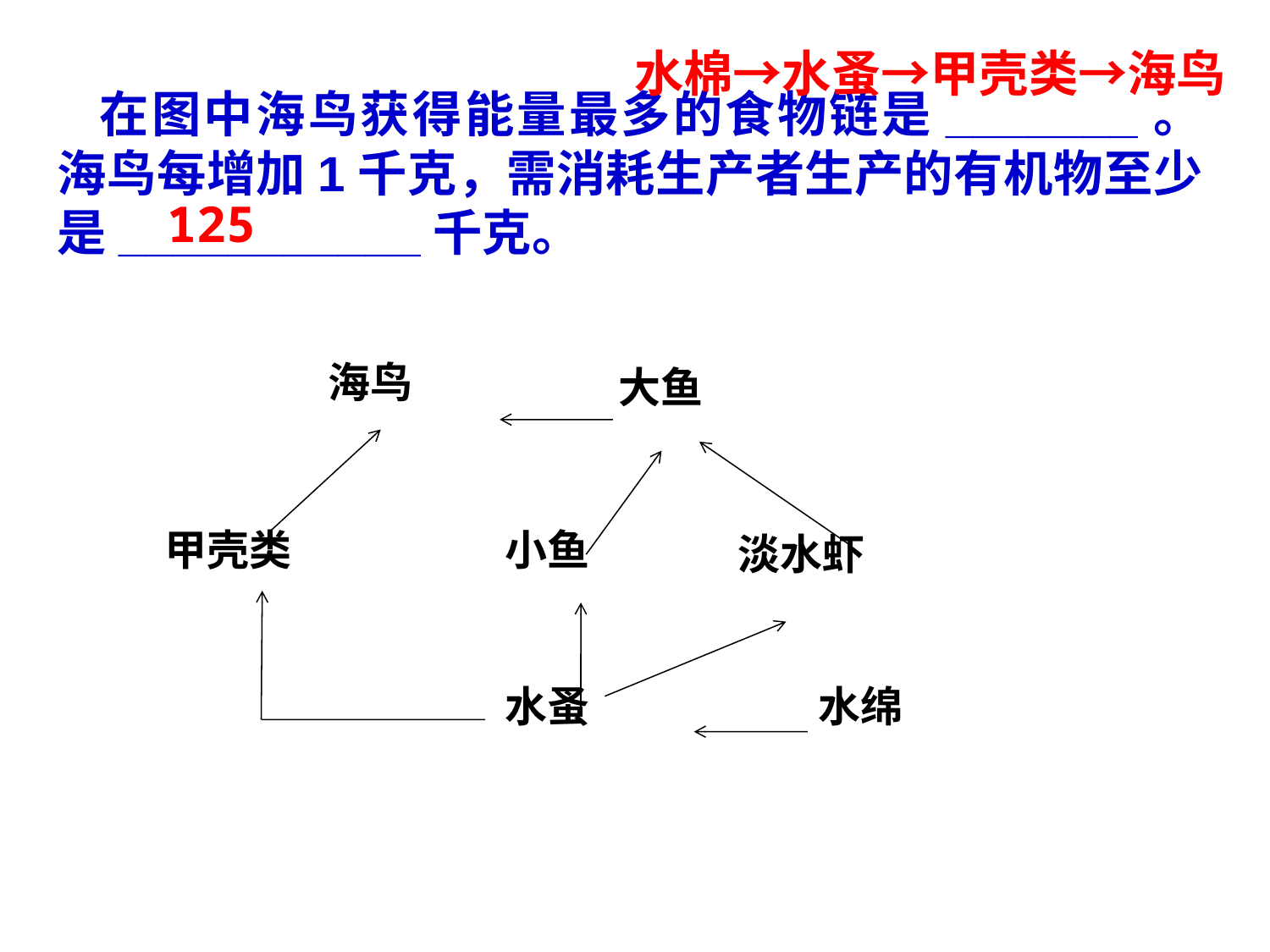

水棉→水蚤→甲壳类→海鸟
在图中海鸟获得能量最多的食物链是_______。海鸟每增加1千克，需消耗生产者生产的有机物至少是___________千克。
125
海鸟
大鱼

甲壳类
小鱼
淡水虾

水蚤
水绵